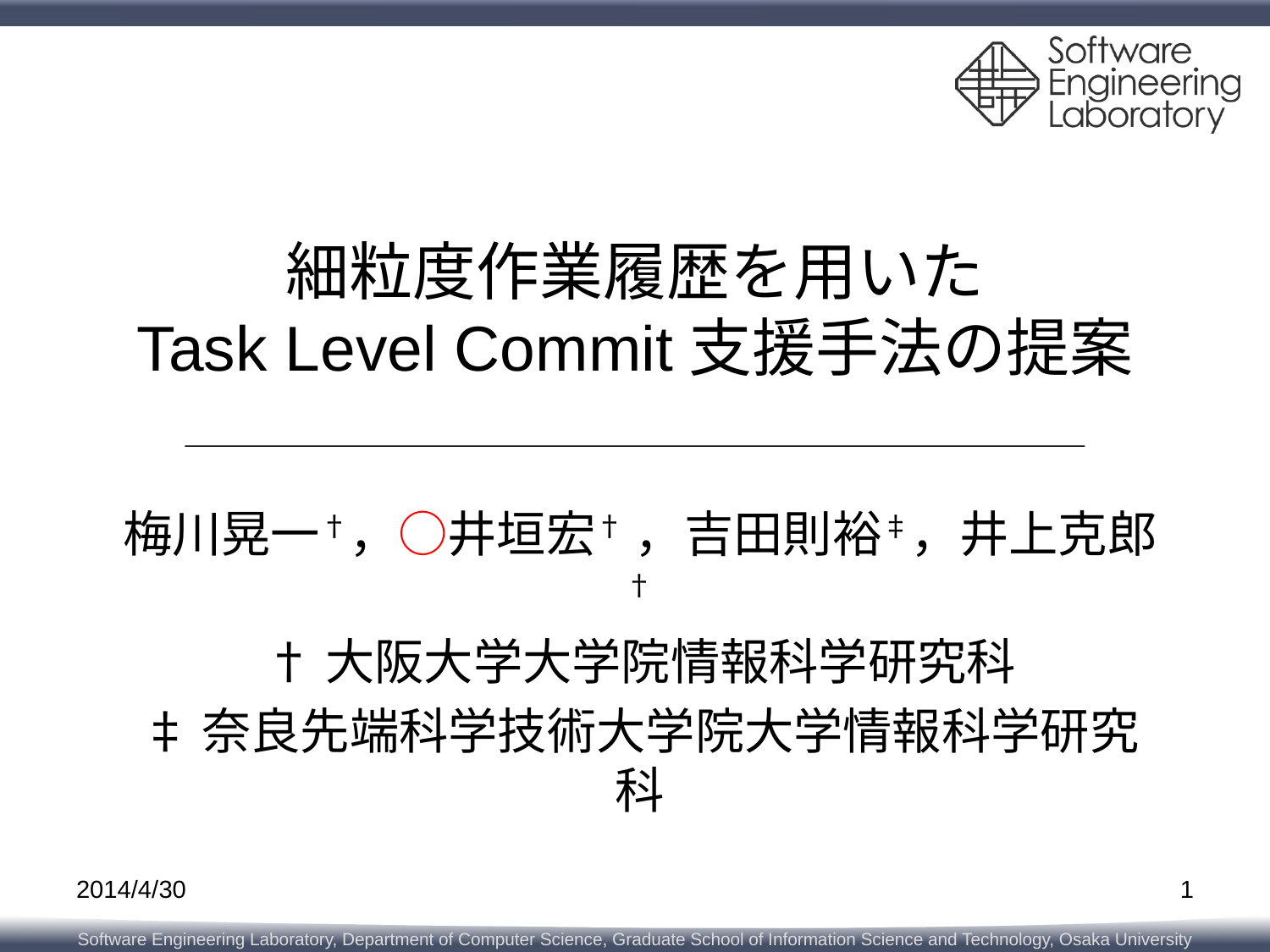

# 細粒度作業履歴を用いた Task Level Commit支援手法の提案
梅川晃一†，○井垣宏† ，吉田則裕‡，井上克郎†
†大阪大学大学院情報科学研究科
‡奈良先端科学技術大学院大学情報科学研究科
2014/4/30
1